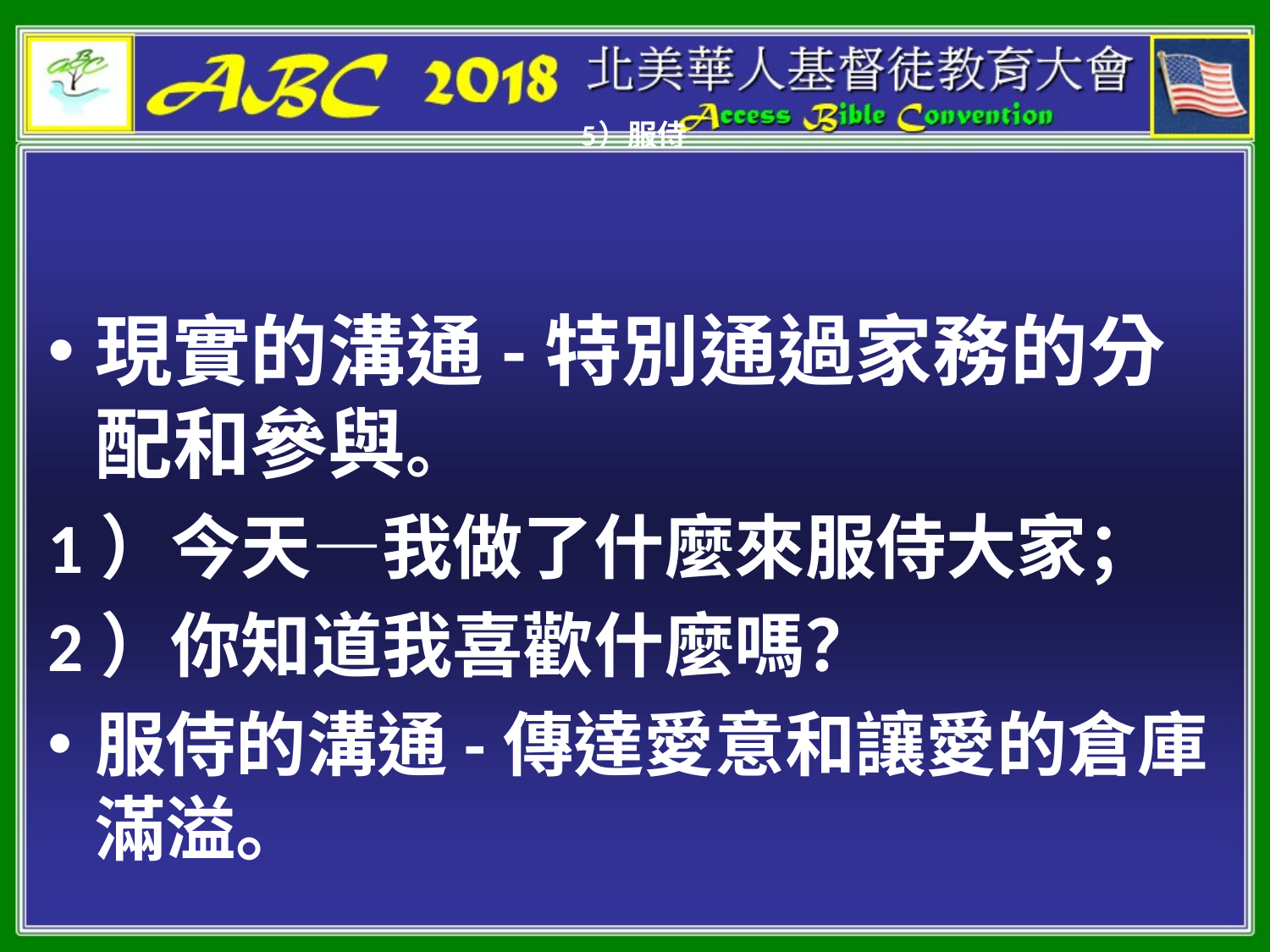

# 5）服侍
現實的溝通-特別通過家務的分配和參與。
1）今天—我做了什麼來服侍大家；
2）你知道我喜歡什麼嗎？
服侍的溝通-傳達愛意和讓愛的倉庫滿溢。